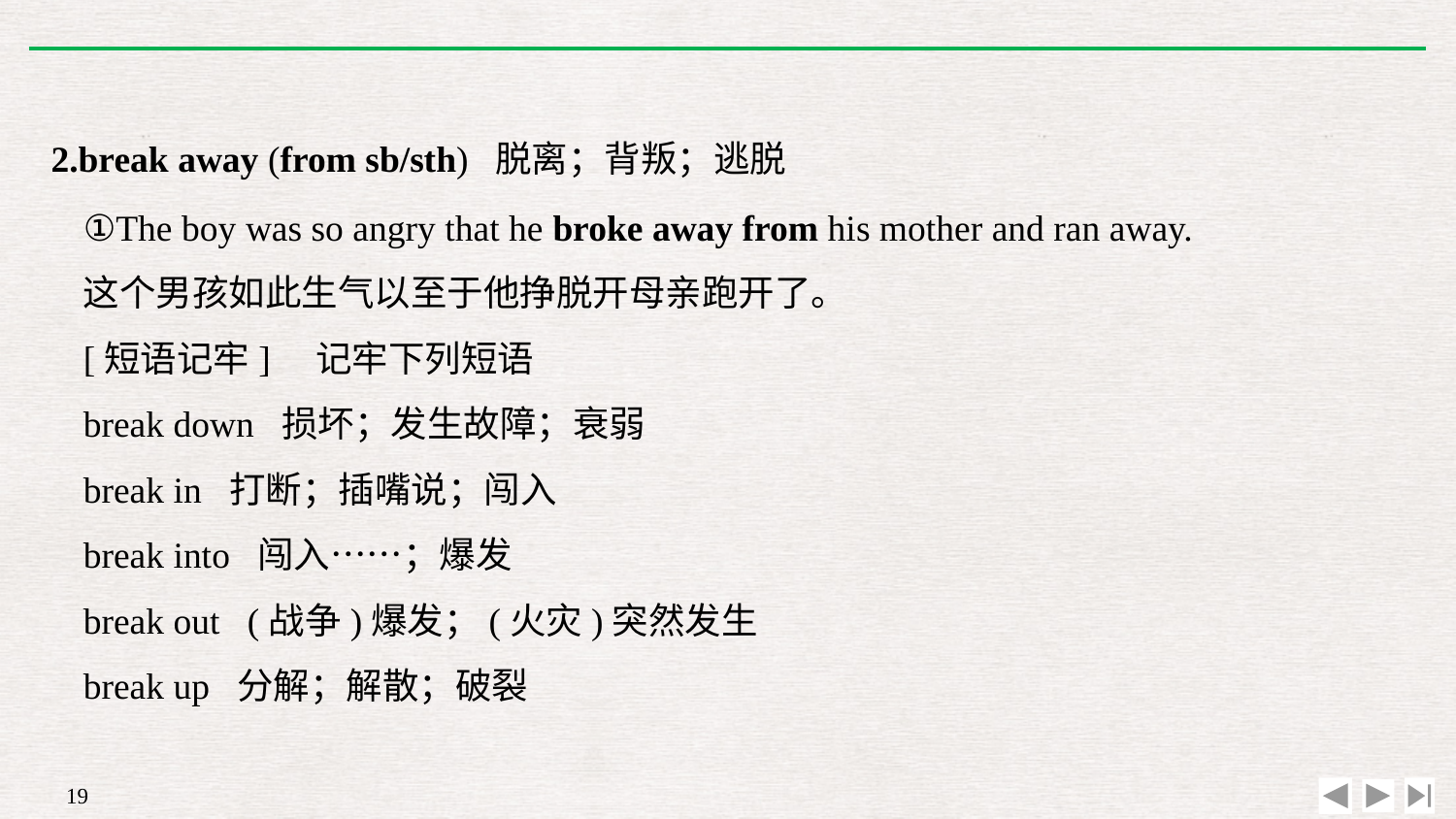

2.break away (from sb/sth)  脱离；背叛；逃脱
①The boy was so angry that he broke away from his mother and ran away.
这个男孩如此生气以至于他挣脱开母亲跑开了。
[短语记牢]　记牢下列短语
break down  损坏；发生故障；衰弱
break in  打断；插嘴说；闯入
break into  闯入……；爆发
break out   (战争)爆发；(火灾)突然发生
break up  分解；解散；破裂